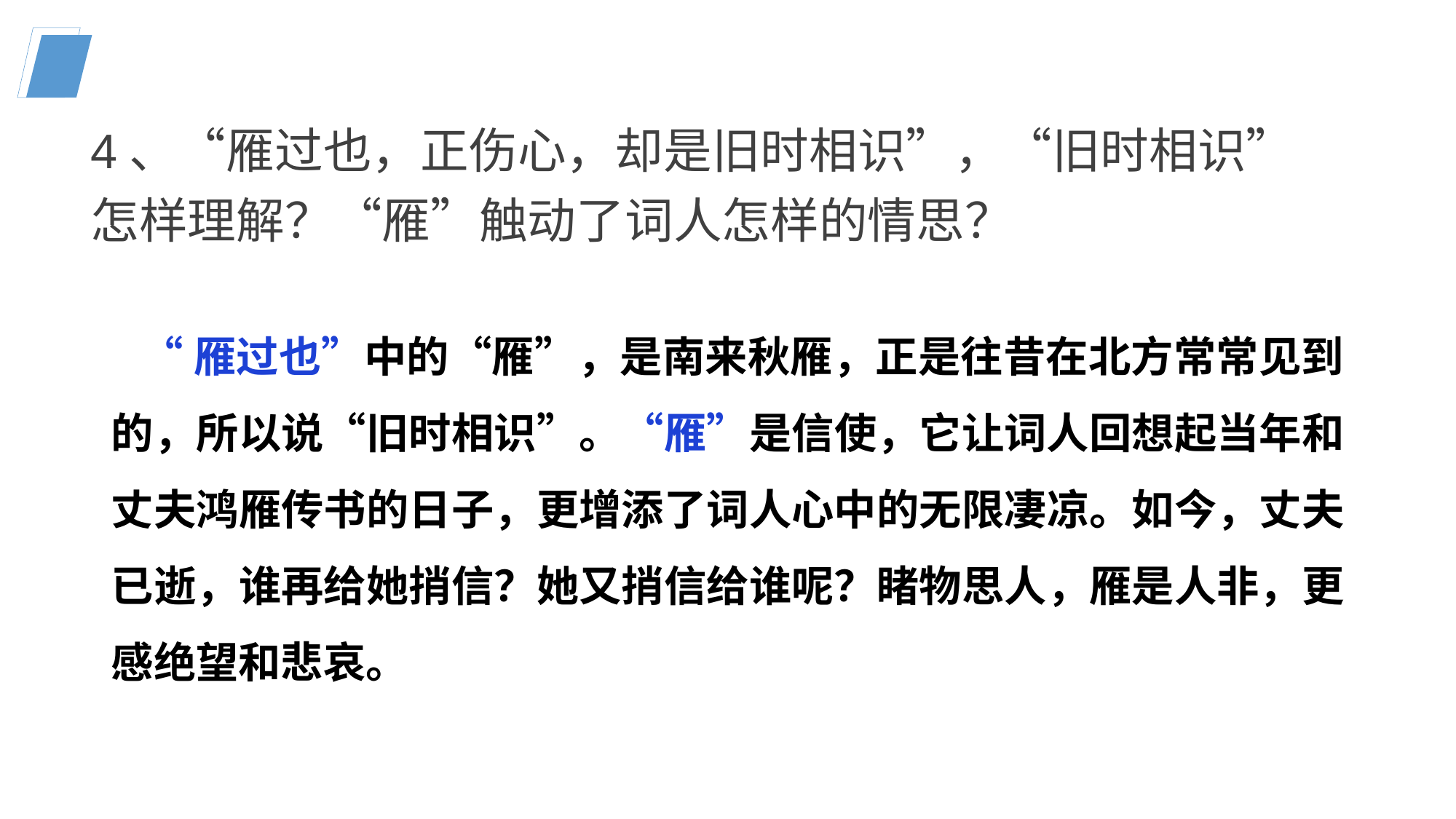

4、“雁过也，正伤心，却是旧时相识”，“旧时相识”
怎样理解？“雁”触动了词人怎样的情思？
   “雁过也”中的“雁”，是南来秋雁，正是往昔在北方常常见到的，所以说“旧时相识”。“雁”是信使，它让词人回想起当年和丈夫鸿雁传书的日子，更增添了词人心中的无限凄凉。如今，丈夫已逝，谁再给她捎信？她又捎信给谁呢？睹物思人，雁是人非，更感绝望和悲哀。